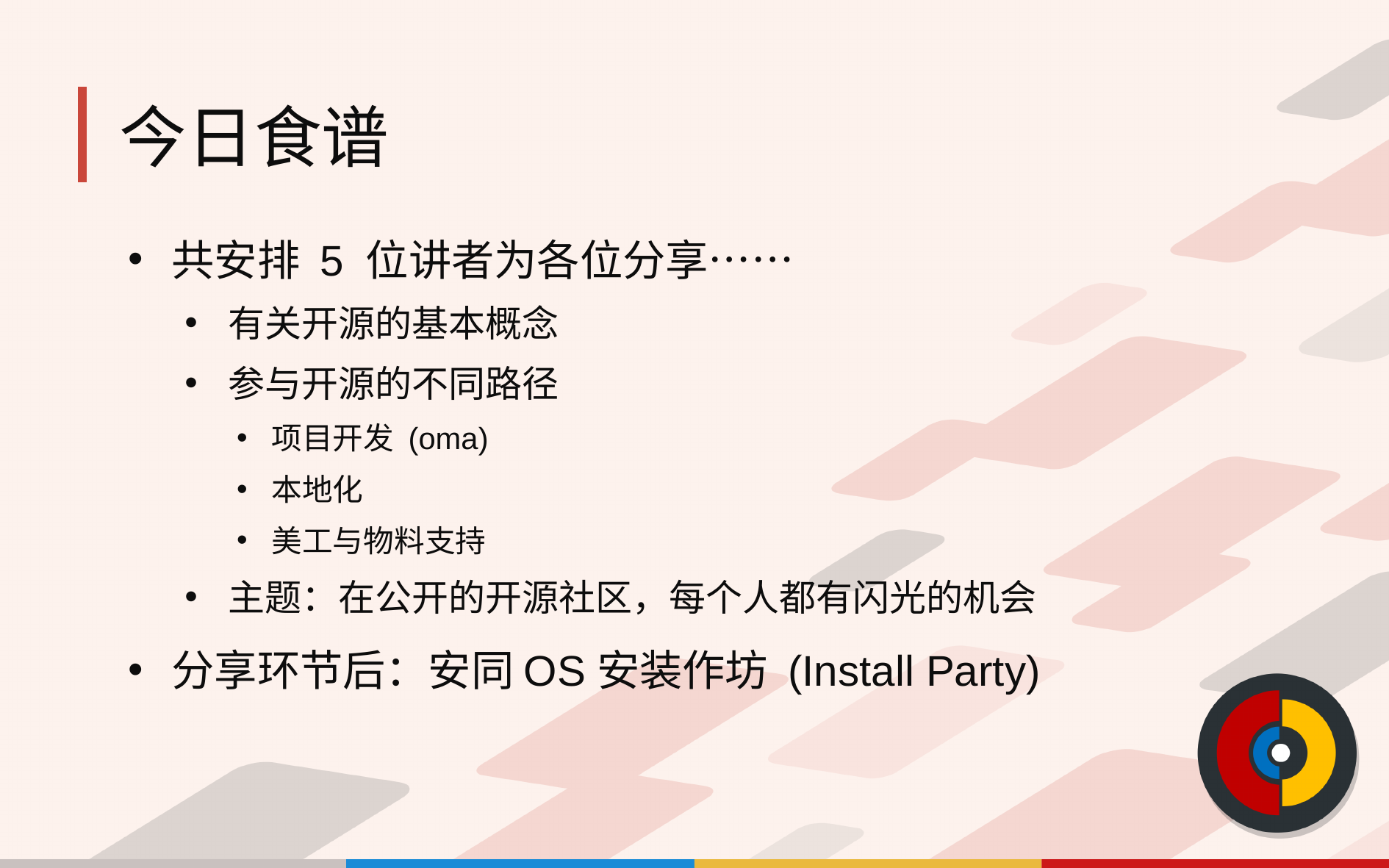

# 今日食谱
共安排 5 位讲者为各位分享……
有关开源的基本概念
参与开源的不同路径
项目开发 (oma)
本地化
美工与物料支持
主题：在公开的开源社区，每个人都有闪光的机会
分享环节后：安同 OS 安装作坊 (Install Party)